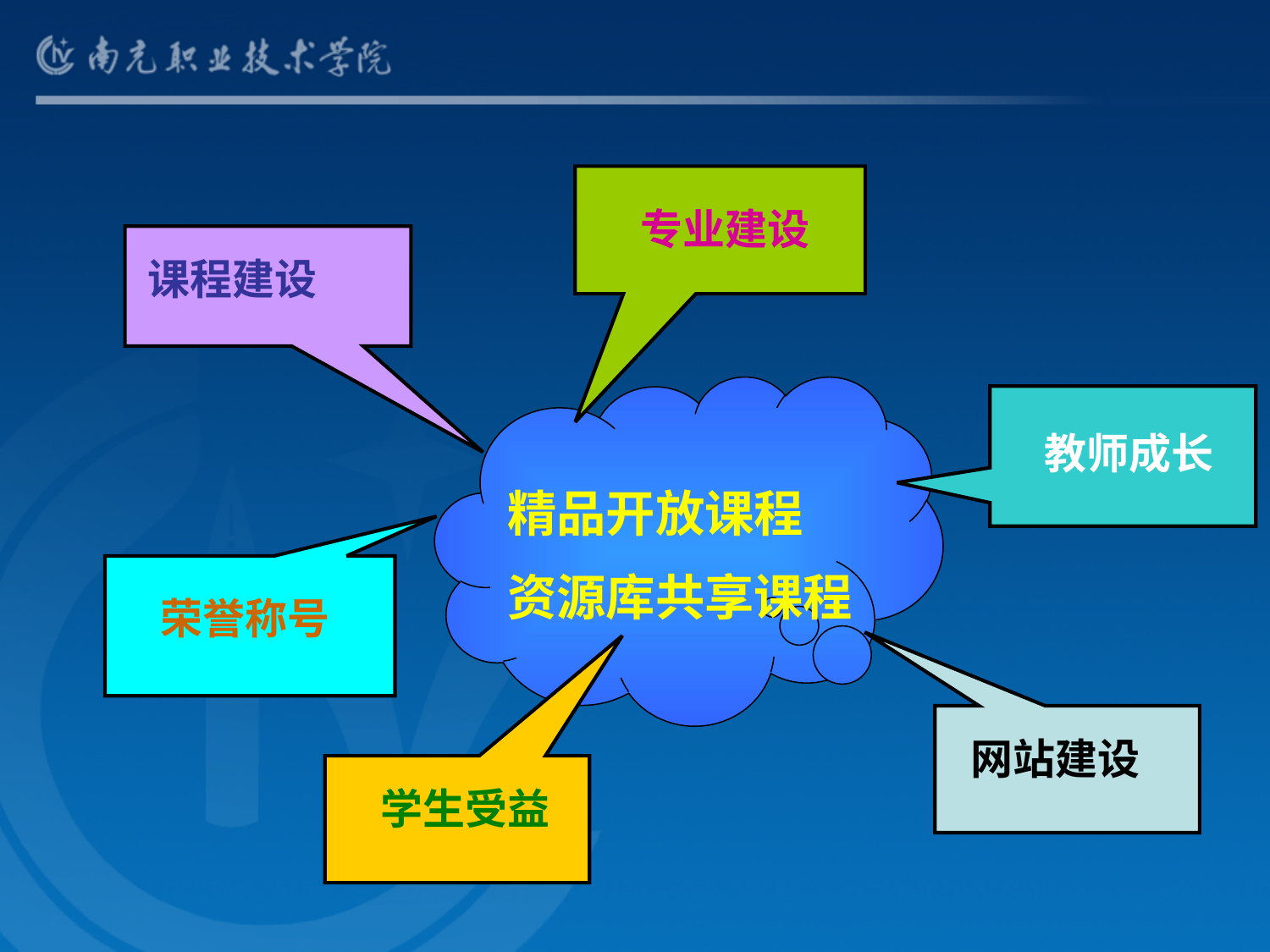

专业建设

课程建设

教师成长
精品开放课程
资源库共享课程

荣誉称号

网站建设

学生受益